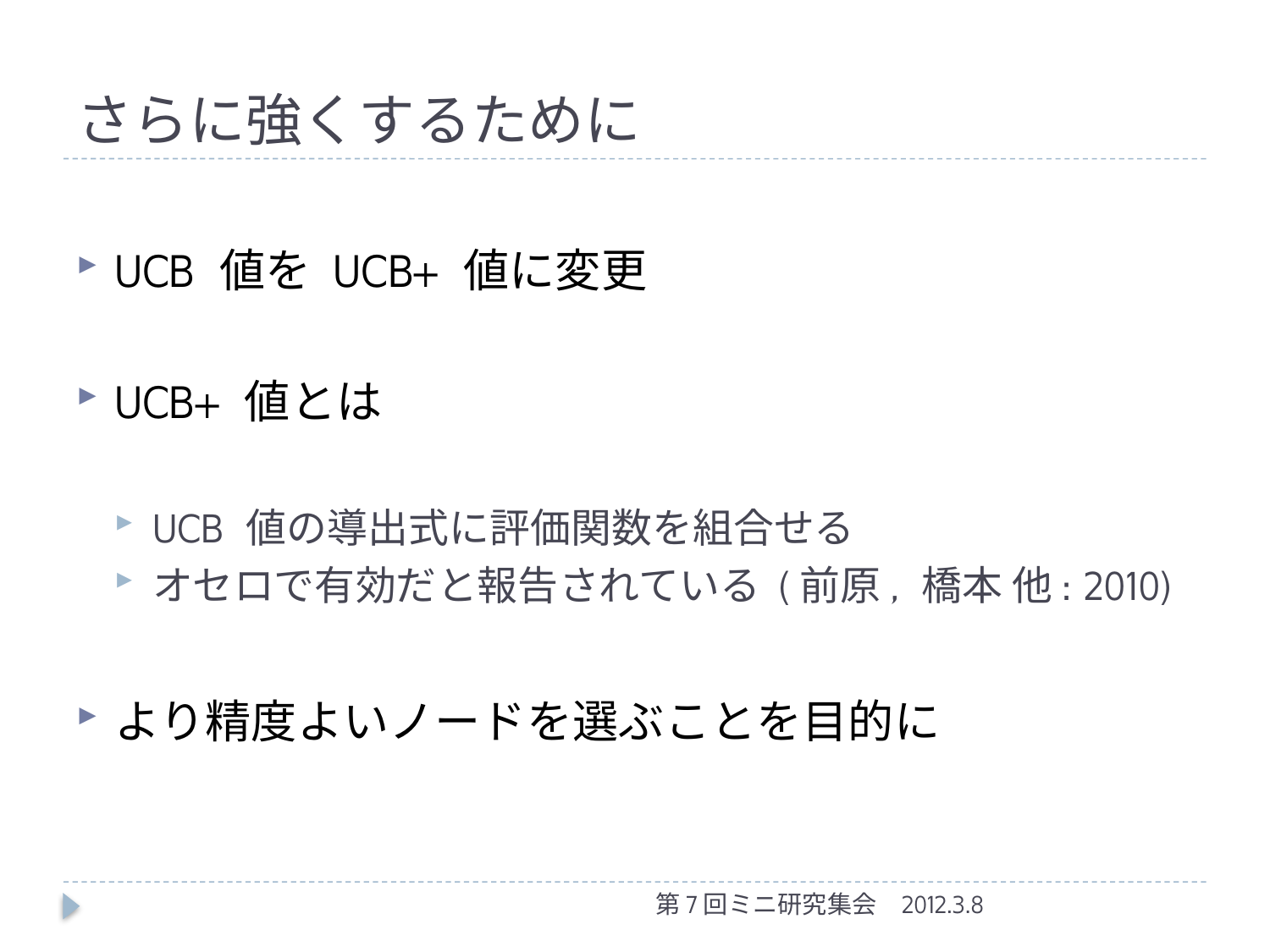

# さらに強くするために

UCB 値を UCB+ 値に変更

UCB+ 値とは

UCB 値の導出式に評価関数を組合せる
オセロで有効だと報告されている (前原, 橋本 他: 2010)

より精度よいノードを選ぶことを目的に
第7回ミニ研究集会
2012.3.8